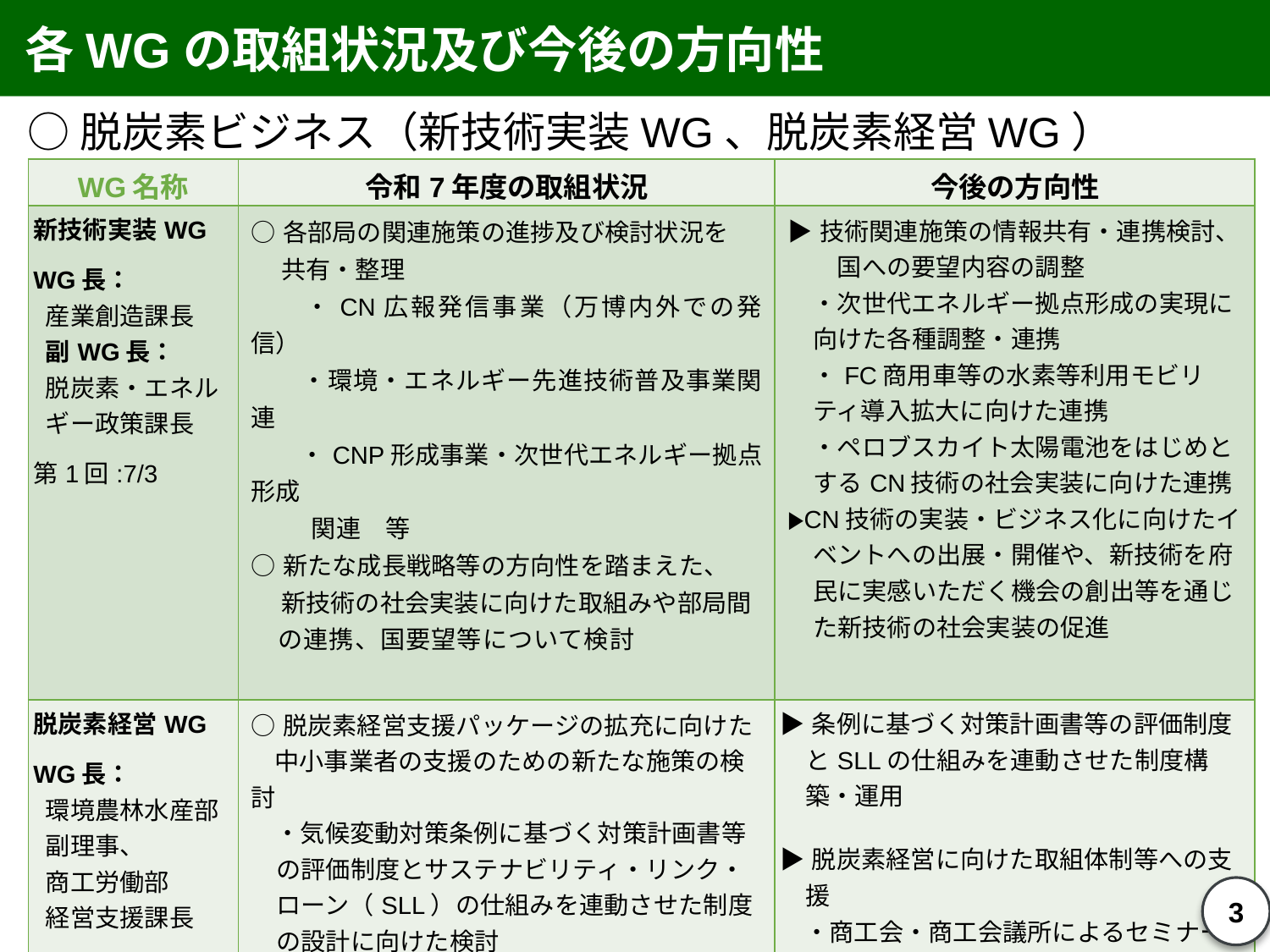

各WGの取組状況及び今後の方向性
○脱炭素ビジネス（新技術実装WG、脱炭素経営WG）
| WG名称 | 令和7年度の取組状況 | 今後の方向性 |
| --- | --- | --- |
| 新技術実装WG WG長： 産業創造課長 副WG長： 脱炭素・エネル ギー政策課長 第1回:7/3 | ○各部局の関連施策の進捗及び検討状況を 　 共有・整理 　　・CN広報発信事業（万博内外での発信） 　　・環境・エネルギー先進技術普及事業関連 　　・CNP形成事業・次世代エネルギー拠点形成 　　 関連　等　　 ○新たな成長戦略等の方向性を踏まえた、 　 新技術の社会実装に向けた取組みや部局間 の連携、国要望等について検討 | ▶技術関連施策の情報共有・連携検討、 　　国への要望内容の調整 　・次世代エネルギー拠点形成の実現に向けた各種調整・連携 　・FC商用車等の水素等利用モビリティ導入拡大に向けた連携 　・ペロブスカイト太陽電池をはじめとするCN技術の社会実装に向けた連携 ▶CN技術の実装・ビジネス化に向けたイベントへの出展・開催や、新技術を府民に実感いただく機会の創出等を通じた新技術の社会実装の促進 |
| 脱炭素経営WG WG長： 環境農林水産部副理事、 商工労働部 経営支援課長 第1回:8/22 | ○脱炭素経営支援パッケージの拡充に向けた 中小事業者の支援のための新たな施策の検討 　・気候変動対策条例に基づく対策計画書等の評価制度とサステナビリティ・リンク・ローン（SLL）の仕組みを連動させた制度の設計に向けた検討 　・産官金による対話の場の設置 ○府が法律に基づき指定している「大阪府地球温暖化防止活動推進センター」との連携強化検討 | ▶条例に基づく対策計画書等の評価制度とSLLの仕組みを連動させた制度構築・運用 ▶脱炭素経営に向けた取組体制等への支援 　・商工会・商工会議所によるセミナーや支援策​ 　　の情報発信などを通じた、事業者の脱炭素​ 　　化に向けた取組の後押し 　・支援機関（金融機関、商工会議所等）の 　　脱炭素支援人材の育成 　・ESG融資の活用促進　等 |
3